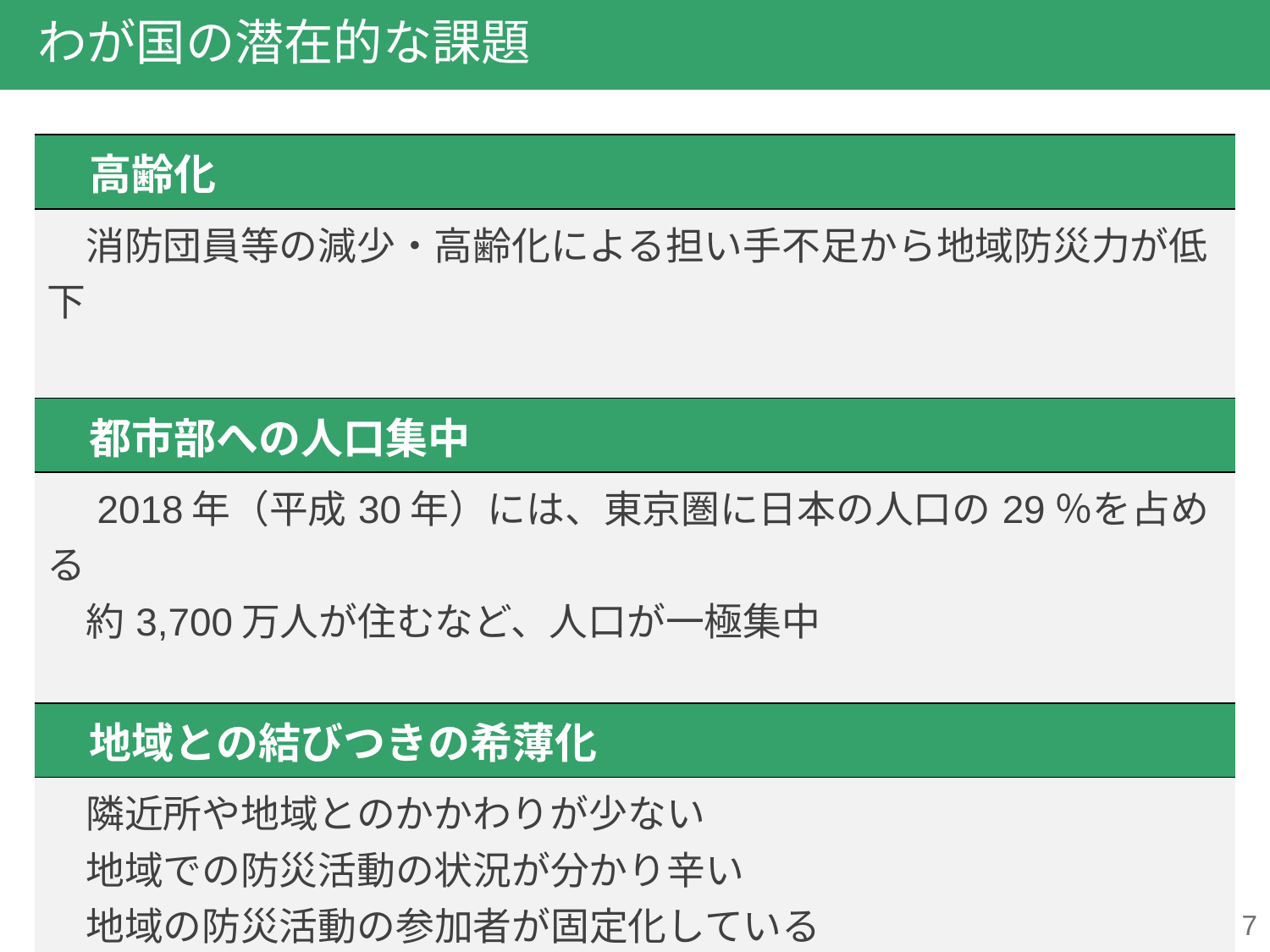

# わが国の潜在的な課題
| 高齢化 |
| --- |
| 消防団員等の減少・高齢化による担い手不足から地域防災力が低下 |
| 都市部への人口集中 |
| 2018年（平成30年）には、東京圏に日本の人口の29％を占める 　約3,700万人が住むなど、人口が一極集中 |
| 地域との結びつきの希薄化 |
| 隣近所や地域とのかかわりが少ない 　地域での防災活動の状況が分かり辛い 　地域の防災活動の参加者が固定化している |
参考：内閣府「平成20年版防災白書」、国土交通省「令和２年度版　国土交通白書」
7